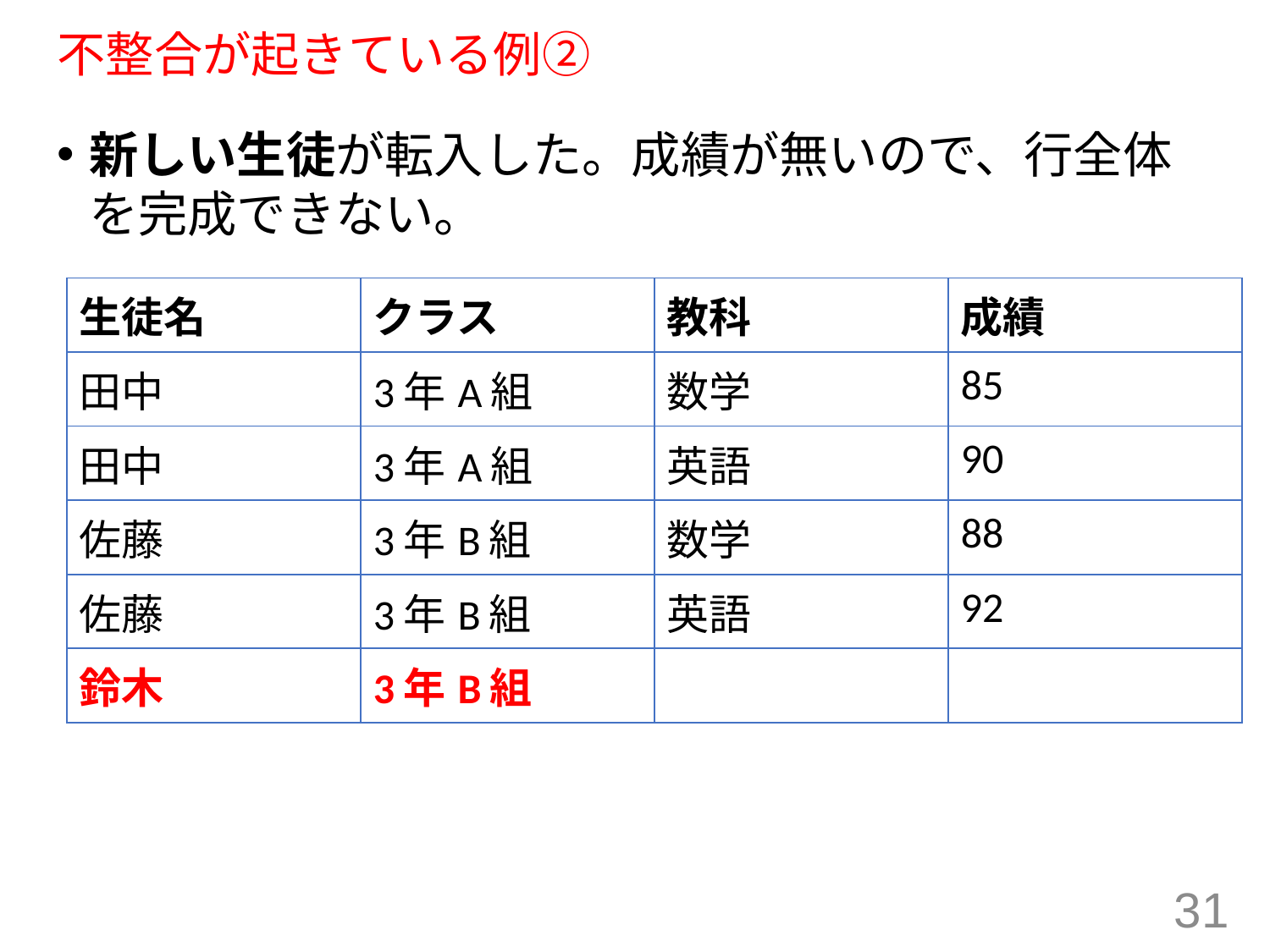

# 不整合が起きている例②
新しい生徒が転入した。成績が無いので、行全体を完成できない。
| 生徒名 | クラス | 教科 | 成績 |
| --- | --- | --- | --- |
| 田中 | 3年A組 | 数学 | 85 |
| 田中 | 3年A組 | 英語 | 90 |
| 佐藤 | 3年B組 | 数学 | 88 |
| 佐藤 | 3年B組 | 英語 | 92 |
| 鈴木 | 3年B組 |  |  |
31